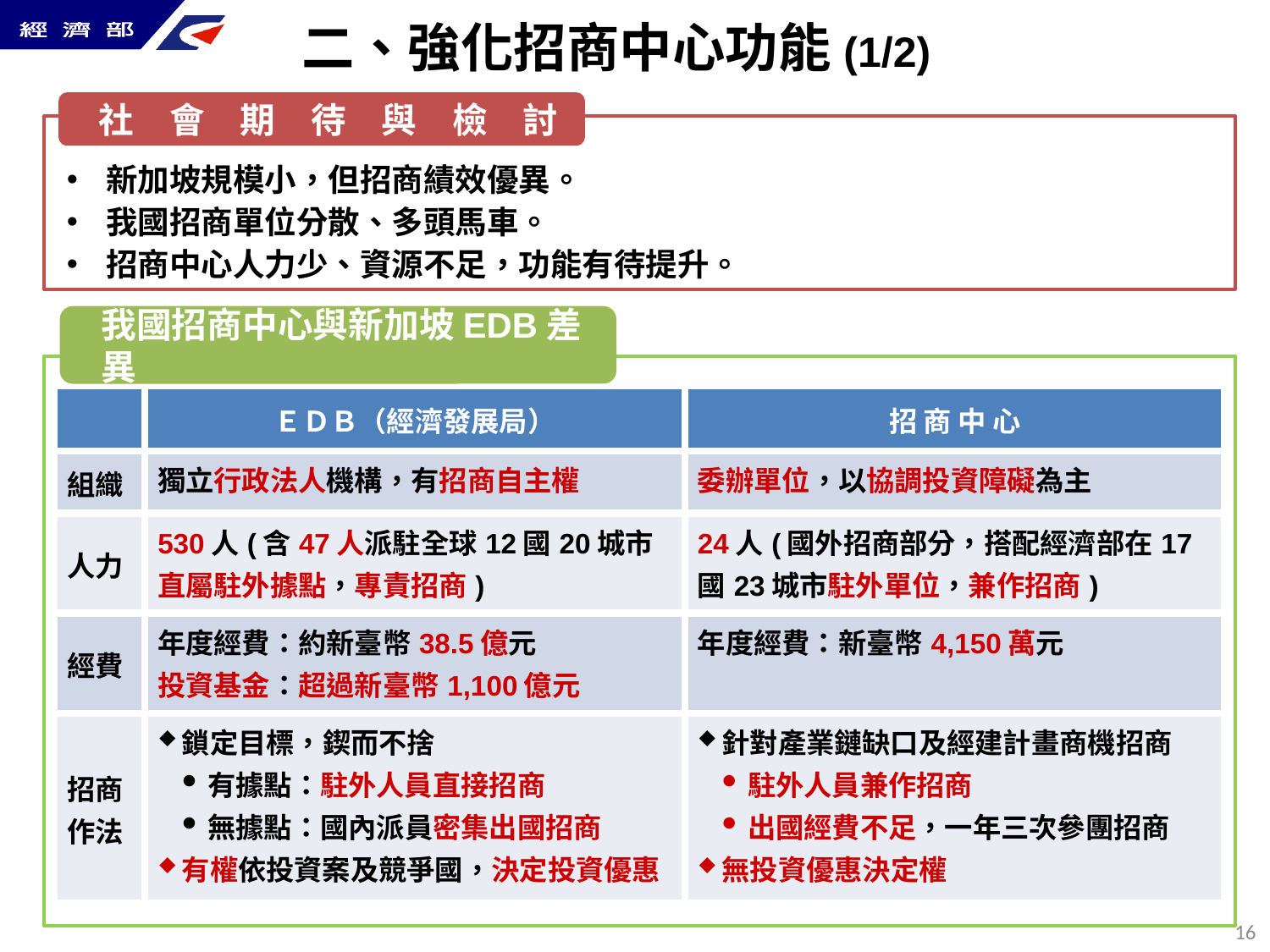

二、強化招商中心功能(1/2)
社　會　期　待　與　檢　討
新加坡規模小，但招商績效優異。
我國招商單位分散、多頭馬車。
招商中心人力少、資源不足，功能有待提升。
我國招商中心與新加坡EDB差異

|  | ＥＤＢ（經濟發展局） | 招 商 中 心 |
| --- | --- | --- |
| 組織 | 獨立行政法人機構，有招商自主權 | 委辦單位，以協調投資障礙為主 |
| 人力 | 530人(含47人派駐全球12國20城市直屬駐外據點，專責招商) | 24人(國外招商部分，搭配經濟部在17國23城市駐外單位，兼作招商) |
| 經費 | 年度經費：約新臺幣38.5億元 投資基金：超過新臺幣1,100億元 | 年度經費：新臺幣4,150萬元 |
| 招商 作法 | 鎖定目標，鍥而不捨 有據點：駐外人員直接招商 無據點：國內派員密集出國招商 有權依投資案及競爭國，決定投資優惠 | 針對產業鏈缺口及經建計畫商機招商 駐外人員兼作招商 出國經費不足，一年三次參團招商 無投資優惠決定權 |
16